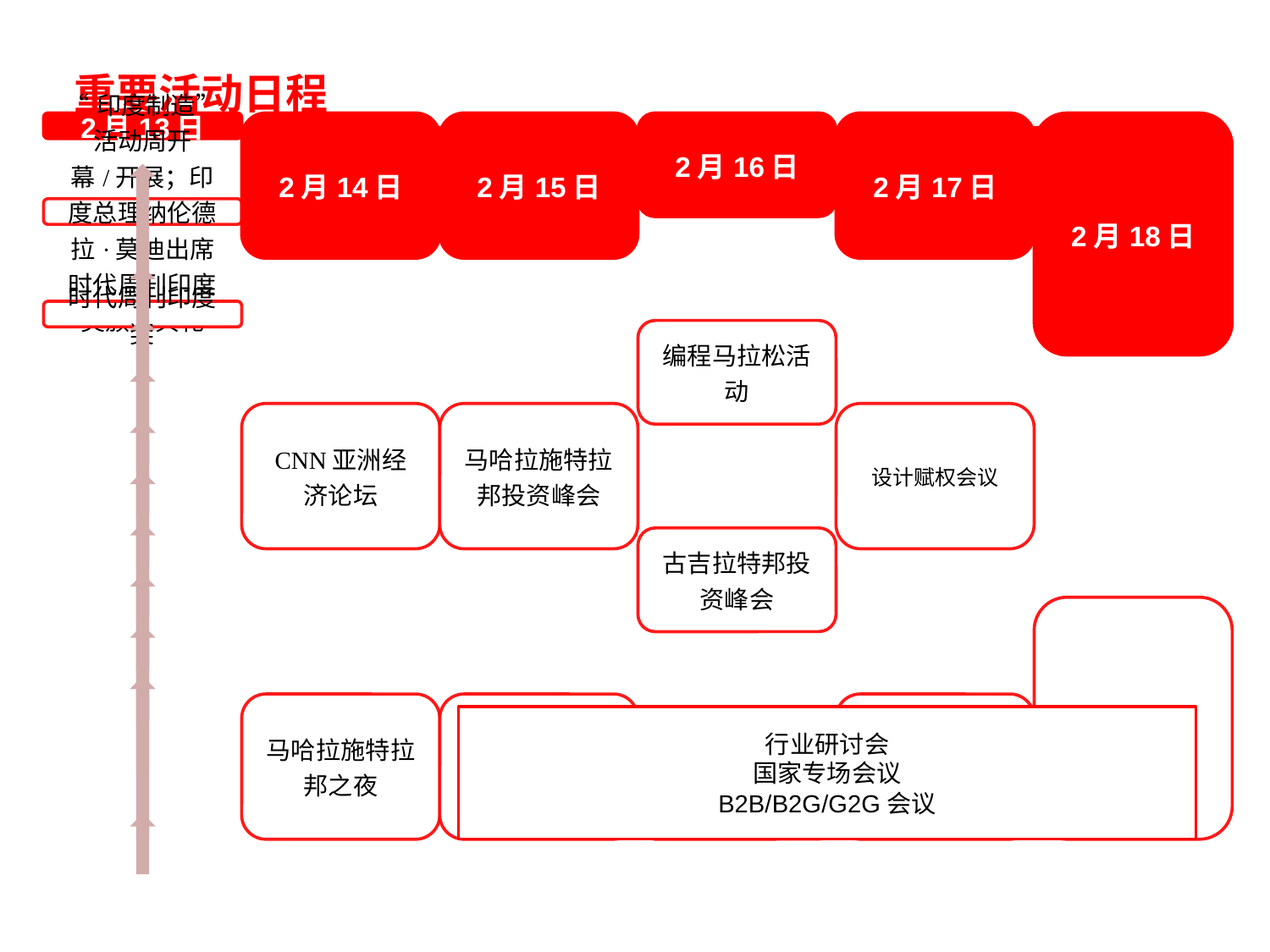

重要活动日程
2月14日
CNN亚洲经济论坛
2月15日
2月16日
编程马拉松活动
古吉拉特邦投资峰会
2月17日
2月18日
闭幕会议
马哈拉施特拉邦之夜
重塑孟买
时代周刊印度奖
马哈拉施特拉邦投资峰会
设计赋权会议
行业研讨会
国家专场会议
B2B/B2G/G2G会议